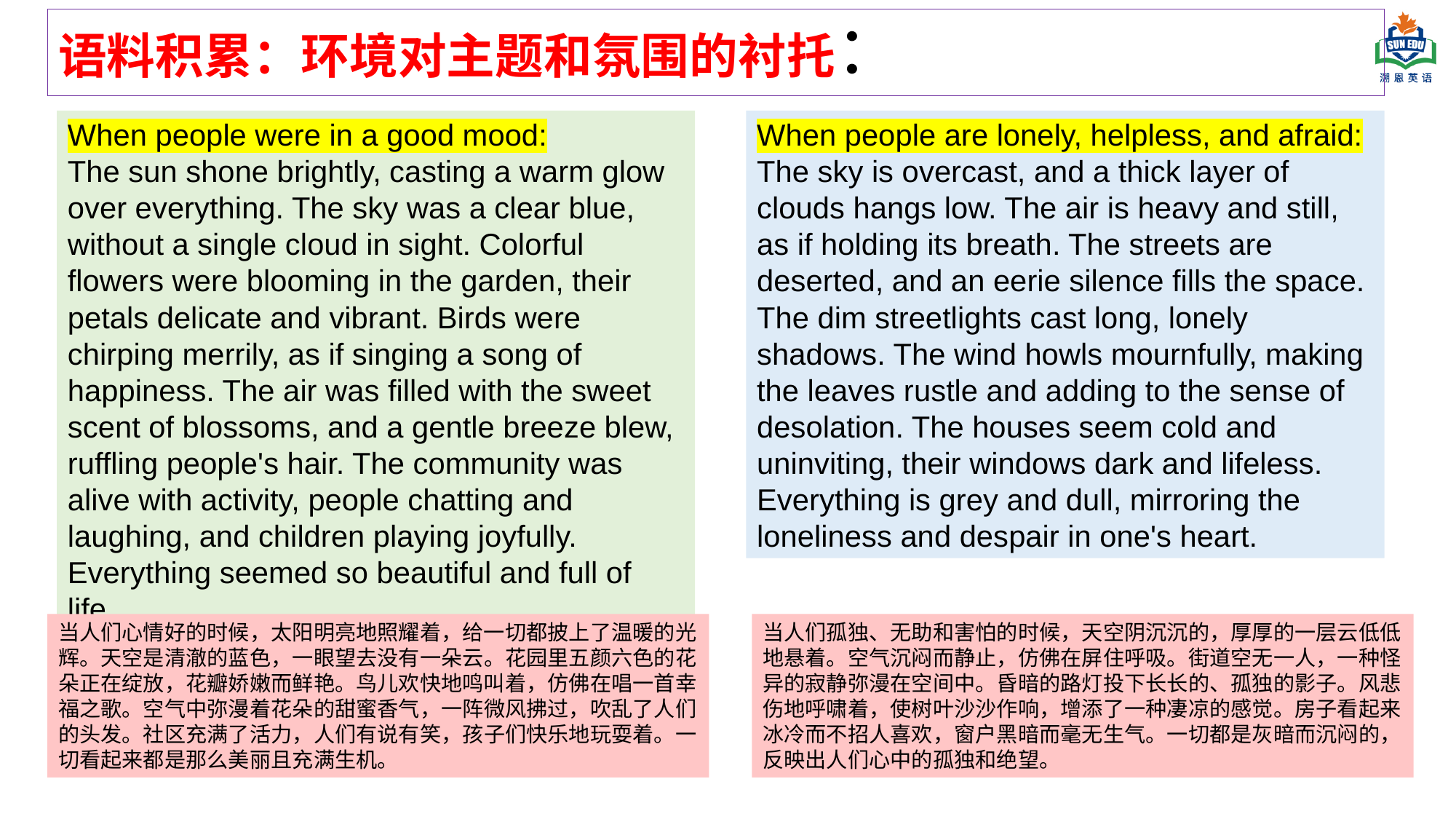

# 语料积累：环境对主题和氛围的衬托：
When people were in a good mood:
The sun shone brightly, casting a warm glow over everything. The sky was a clear blue, without a single cloud in sight. Colorful flowers were blooming in the garden, their petals delicate and vibrant. Birds were chirping merrily, as if singing a song of happiness. The air was filled with the sweet scent of blossoms, and a gentle breeze blew, ruffling people's hair. The community was alive with activity, people chatting and laughing, and children playing joyfully. Everything seemed so beautiful and full of life.
When people are lonely, helpless, and afraid:
The sky is overcast, and a thick layer of clouds hangs low. The air is heavy and still, as if holding its breath. The streets are deserted, and an eerie silence fills the space. The dim streetlights cast long, lonely shadows. The wind howls mournfully, making the leaves rustle and adding to the sense of desolation. The houses seem cold and uninviting, their windows dark and lifeless. Everything is grey and dull, mirroring the loneliness and despair in one's heart.
当人们孤独、无助和害怕的时候，天空阴沉沉的，厚厚的一层云低低地悬着。空气沉闷而静止，仿佛在屏住呼吸。街道空无一人，一种怪异的寂静弥漫在空间中。昏暗的路灯投下长长的、孤独的影子。风悲伤地呼啸着，使树叶沙沙作响，增添了一种凄凉的感觉。房子看起来冰冷而不招人喜欢，窗户黑暗而毫无生气。一切都是灰暗而沉闷的，反映出人们心中的孤独和绝望。
当人们心情好的时候，太阳明亮地照耀着，给一切都披上了温暖的光辉。天空是清澈的蓝色，一眼望去没有一朵云。花园里五颜六色的花朵正在绽放，花瓣娇嫩而鲜艳。鸟儿欢快地鸣叫着，仿佛在唱一首幸福之歌。空气中弥漫着花朵的甜蜜香气，一阵微风拂过，吹乱了人们的头发。社区充满了活力，人们有说有笑，孩子们快乐地玩耍着。一切看起来都是那么美丽且充满生机。